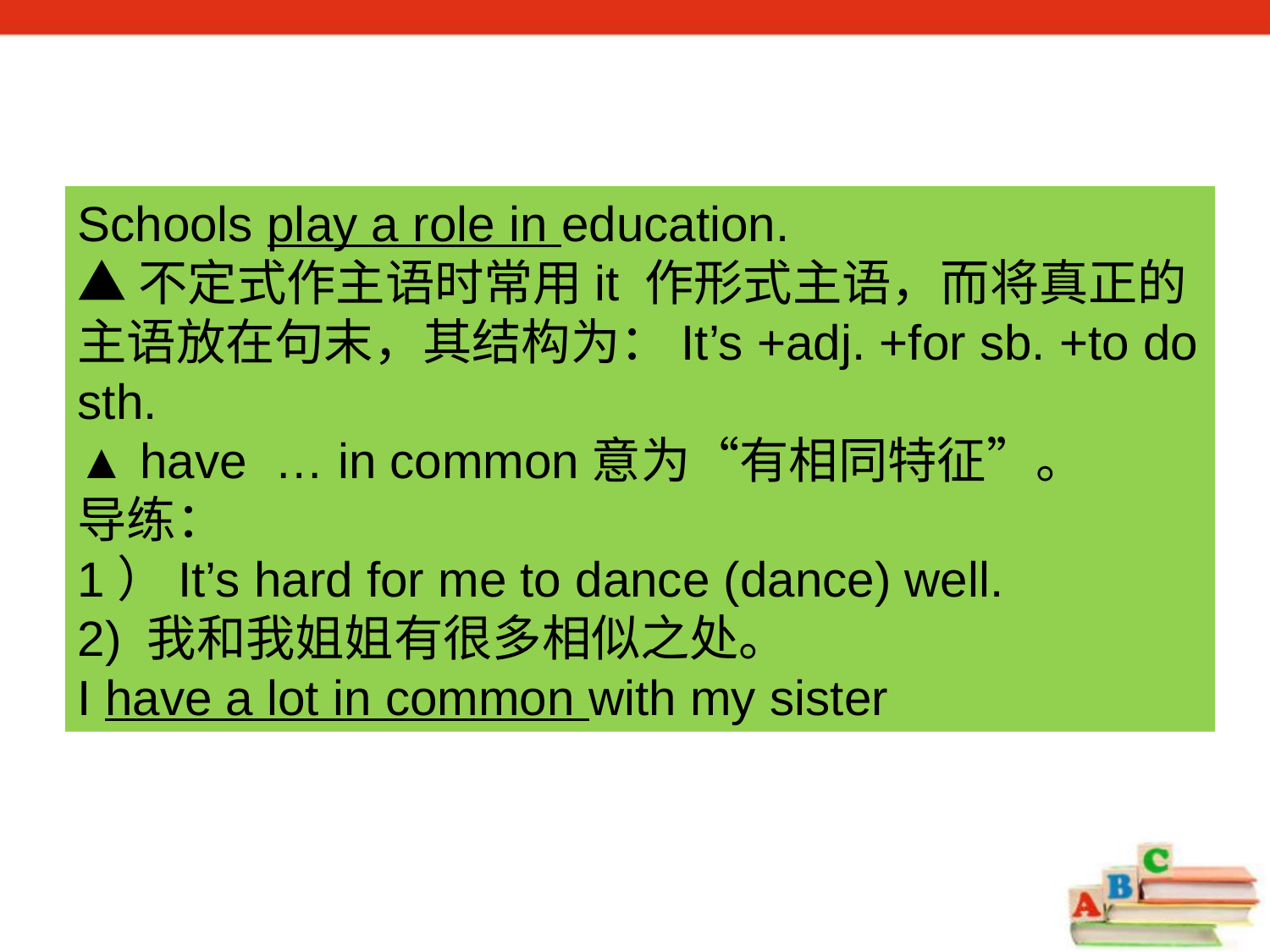

Schools play a role in education.
▲不定式作主语时常用it 作形式主语，而将真正的主语放在句末，其结构为：It’s +adj. +for sb. +to do sth.
▲ have  … in common意为“有相同特征”。
导练：
1）It’s hard for me to dance (dance) well.
2) 我和我姐姐有很多相似之处。
I have a lot in common with my sister